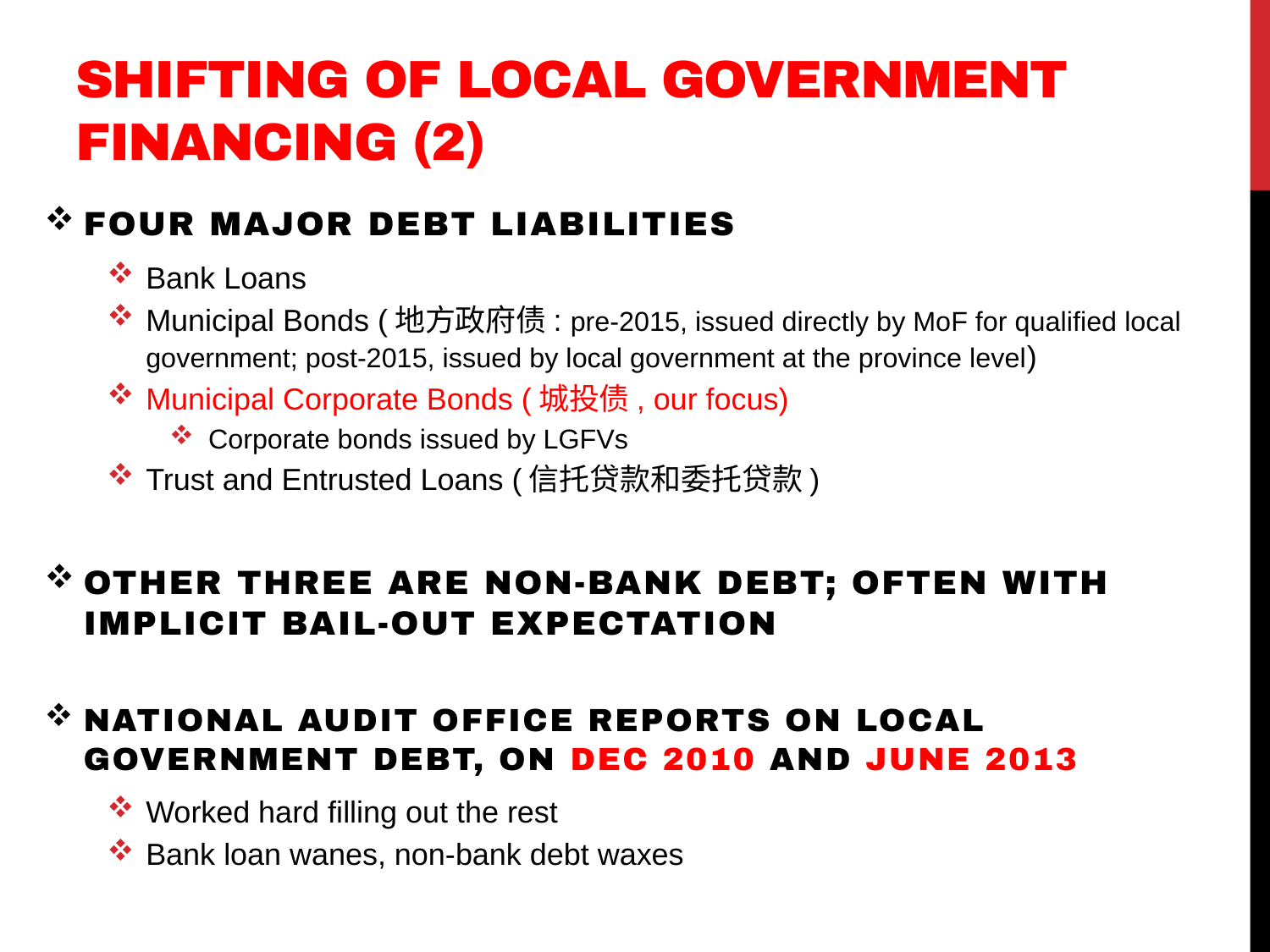

Shifting of local government financing (2)
four major debt liabilities
Bank Loans
Municipal Bonds (地方政府债: pre-2015, issued directly by MoF for qualified local government; post-2015, issued by local government at the province level)
Municipal Corporate Bonds (城投债, our focus)
Corporate bonds issued by LGFVs
Trust and Entrusted Loans (信托贷款和委托贷款)

other three are non-bank debt; often with implicit bail-out expectation

National Audit office reports on local government debt, on Dec 2010 and June 2013
Worked hard filling out the rest
Bank loan wanes, non-bank debt waxes